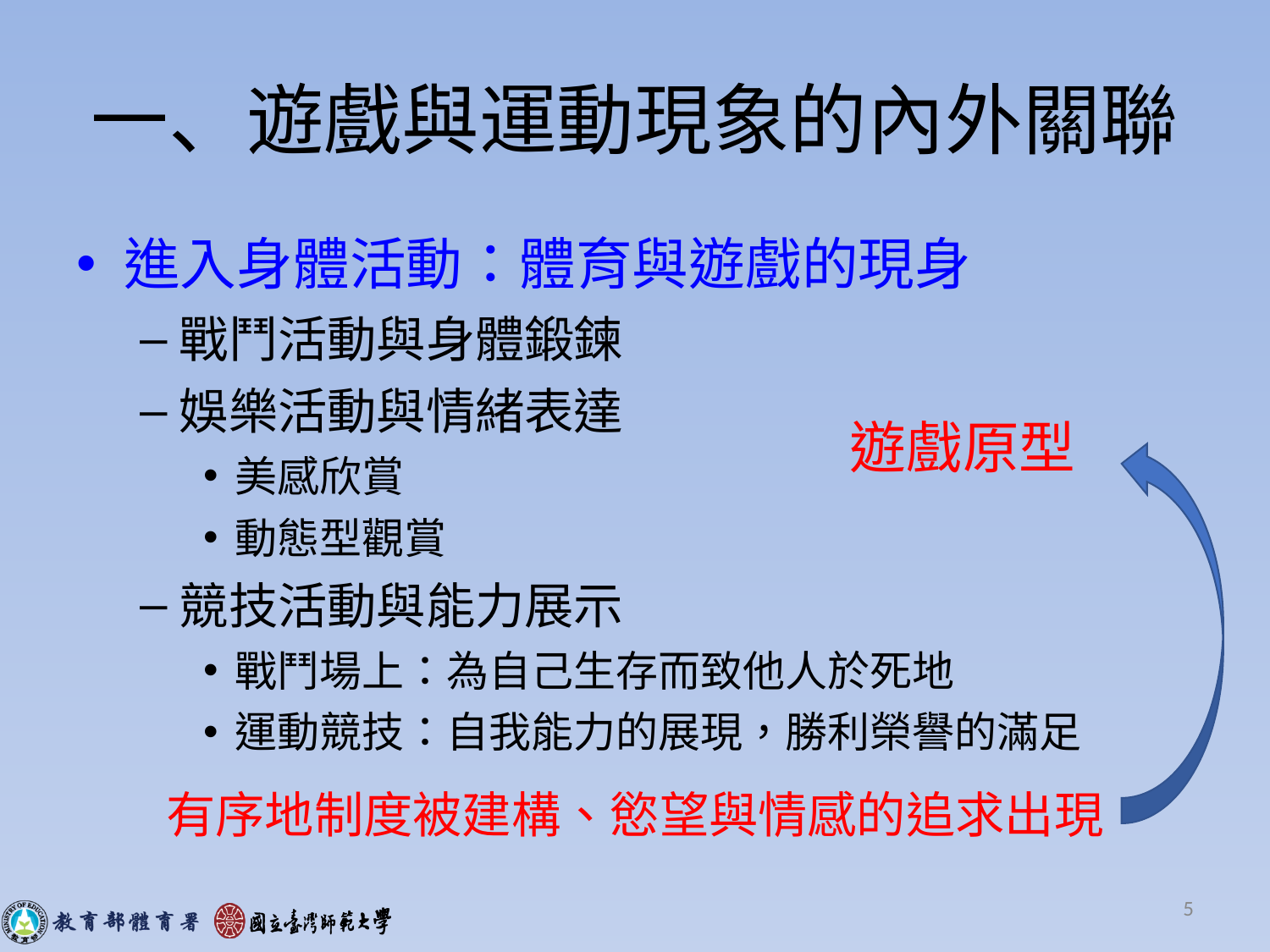

# 一、遊戲與運動現象的內外關聯
進入身體活動：體育與遊戲的現身
戰鬥活動與身體鍛鍊
娛樂活動與情緒表達
美感欣賞
動態型觀賞
競技活動與能力展示
戰鬥場上：為自己生存而致他人於死地
運動競技：自我能力的展現，勝利榮譽的滿足
遊戲原型

有序地制度被建構、慾望與情感的追求出現
5